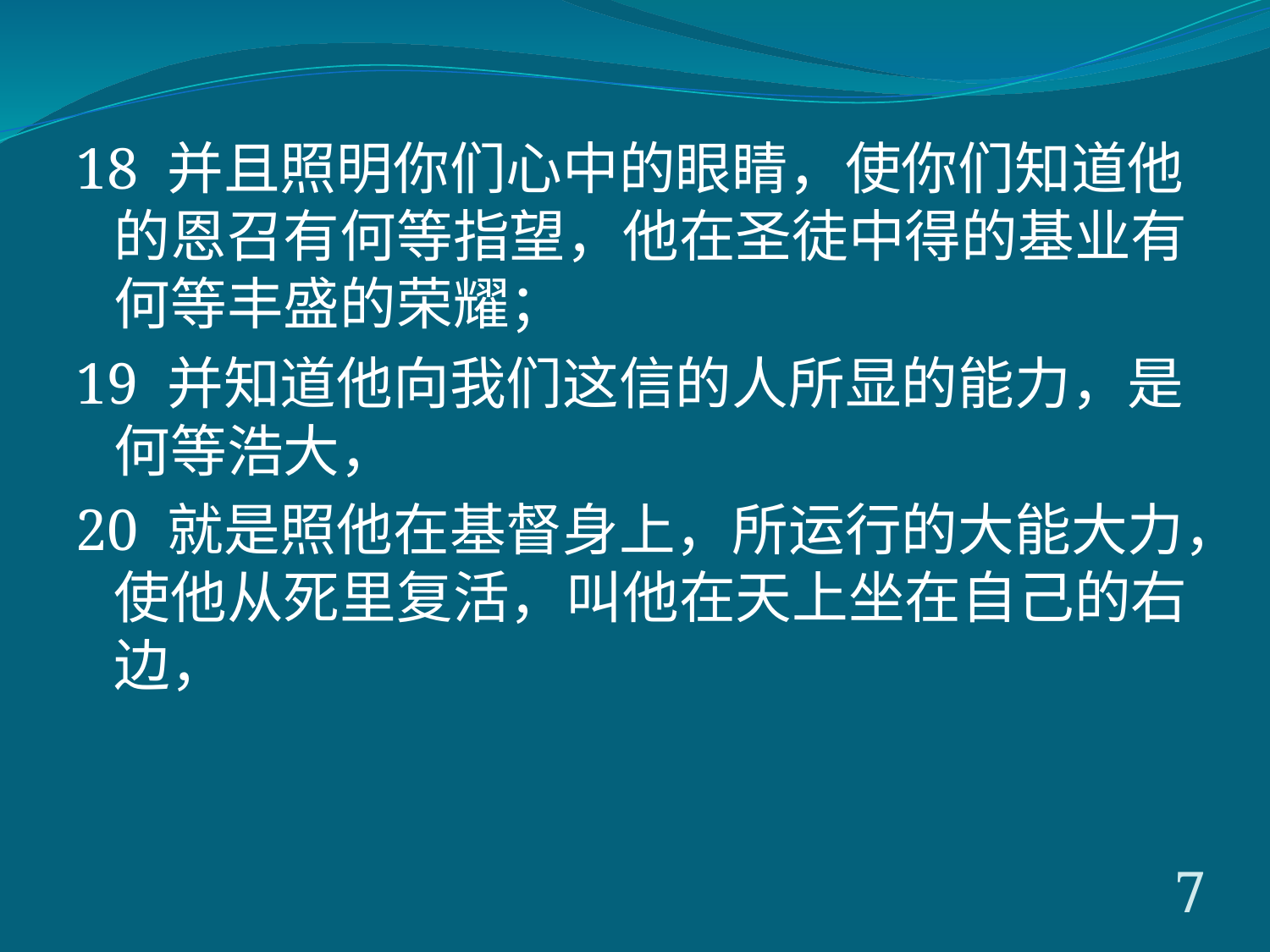

18 并且照明你们心中的眼睛，使你们知道他的恩召有何等指望，他在圣徒中得的基业有何等丰盛的荣耀；
19 并知道他向我们这信的人所显的能力，是何等浩大，
20 就是照他在基督身上，所运行的大能大力，使他从死里复活，叫他在天上坐在自己的右边，

7